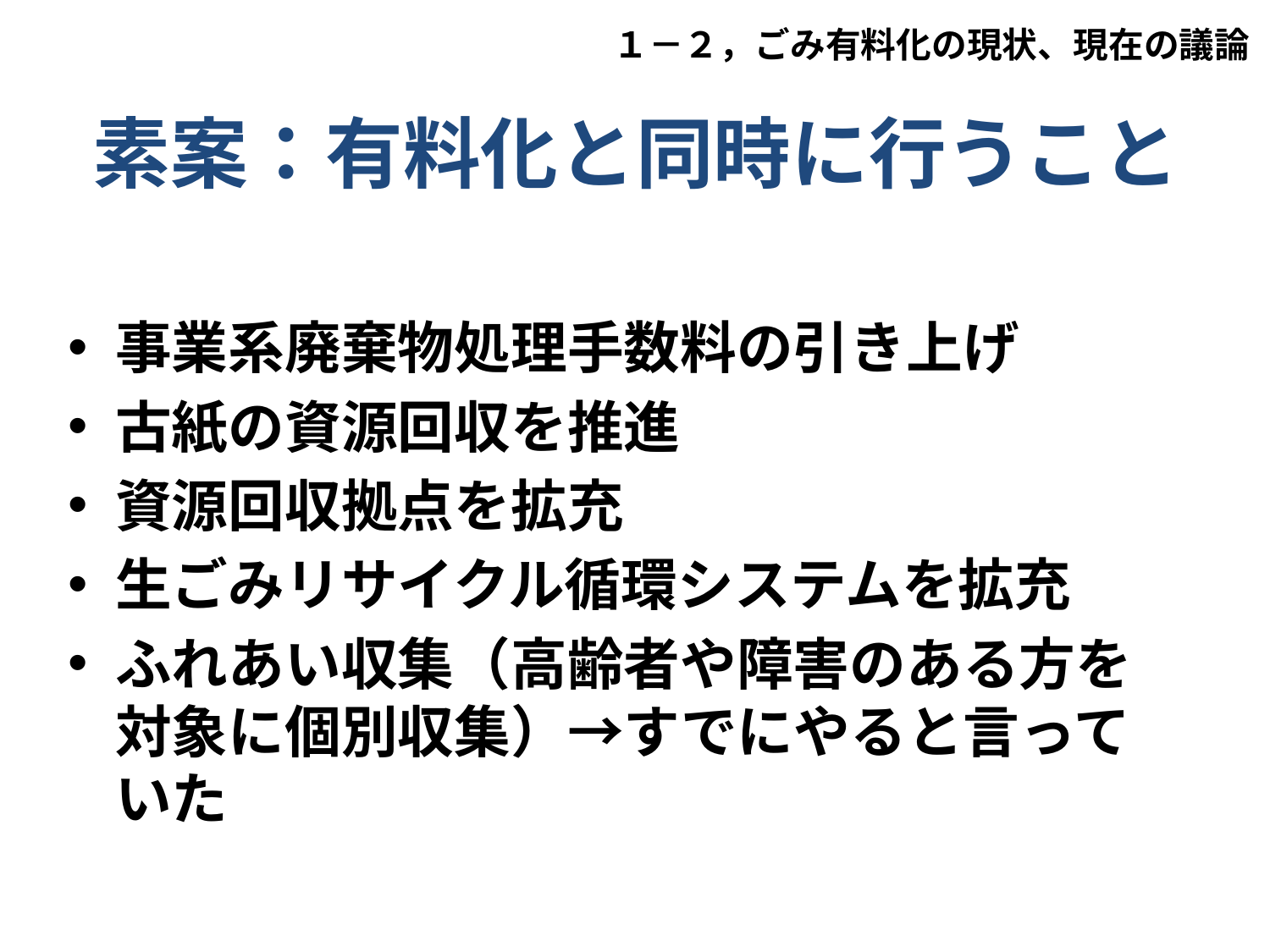

１－２，ごみ有料化の現状、現在の議論
# 素案：有料化と同時に行うこと
事業系廃棄物処理手数料の引き上げ
古紙の資源回収を推進
資源回収拠点を拡充
生ごみリサイクル循環システムを拡充
ふれあい収集（高齢者や障害のある方を対象に個別収集）→すでにやると言っていた